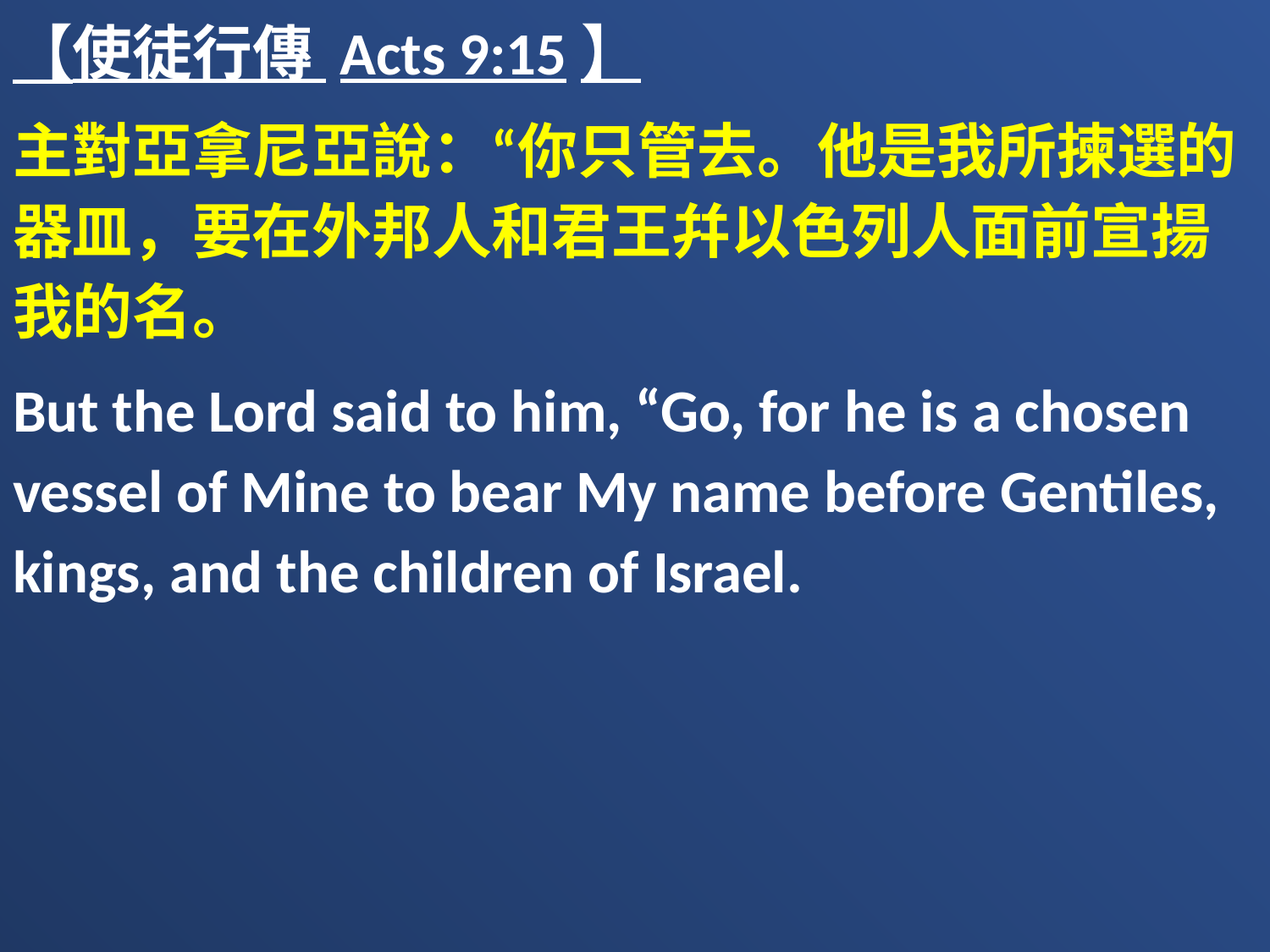

【使徒行傳 Acts 9:15】
主對亞拿尼亞說：“你只管去。他是我所揀選的器皿，要在外邦人和君王幷以色列人面前宣揚我的名。
But the Lord said to him, “Go, for he is a chosen vessel of Mine to bear My name before Gentiles, kings, and the children of Israel.